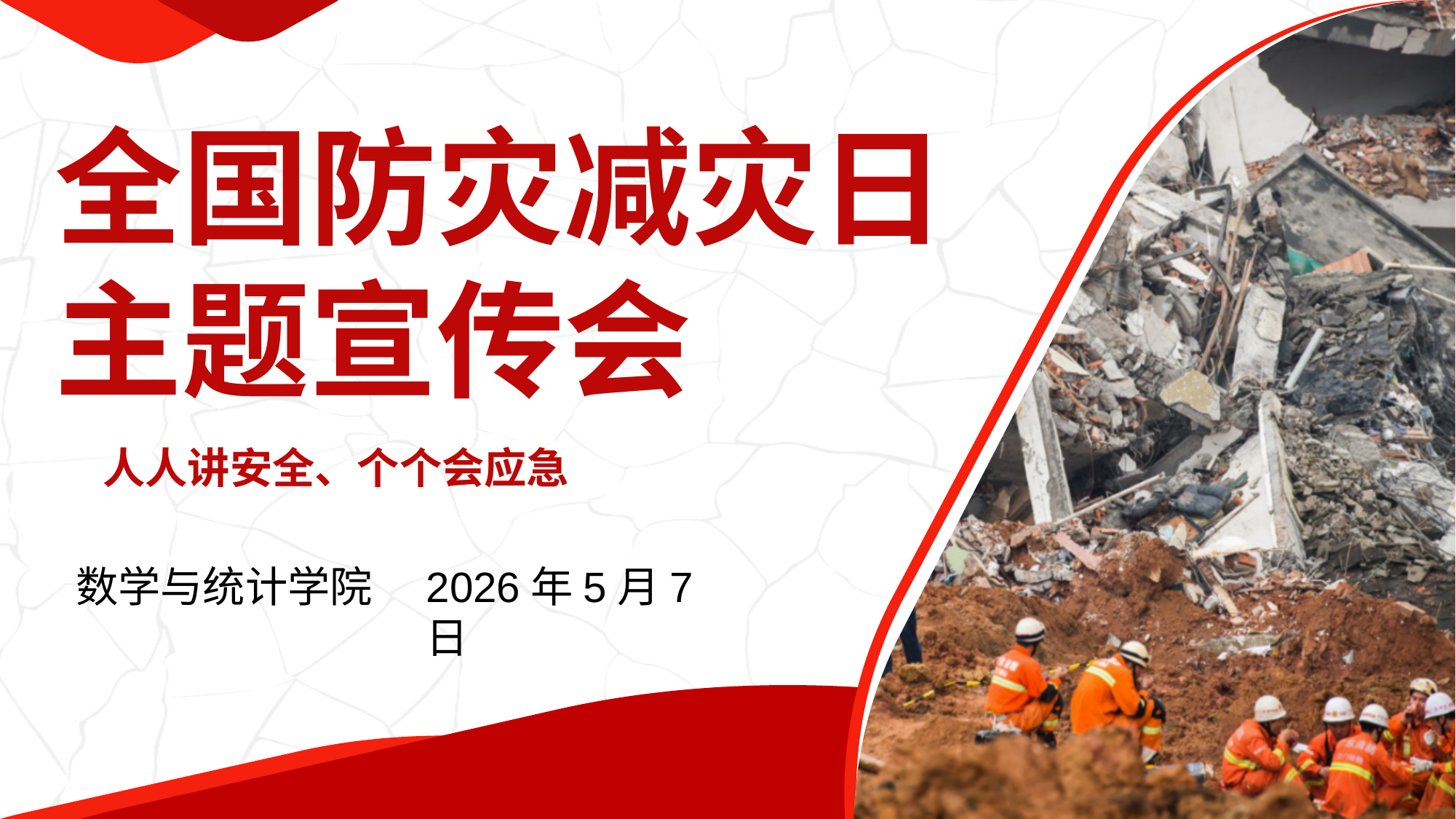

全国防灾减灾日主题宣传会
人人讲安全、个个会应急
数学与统计学院
2026年5月7日